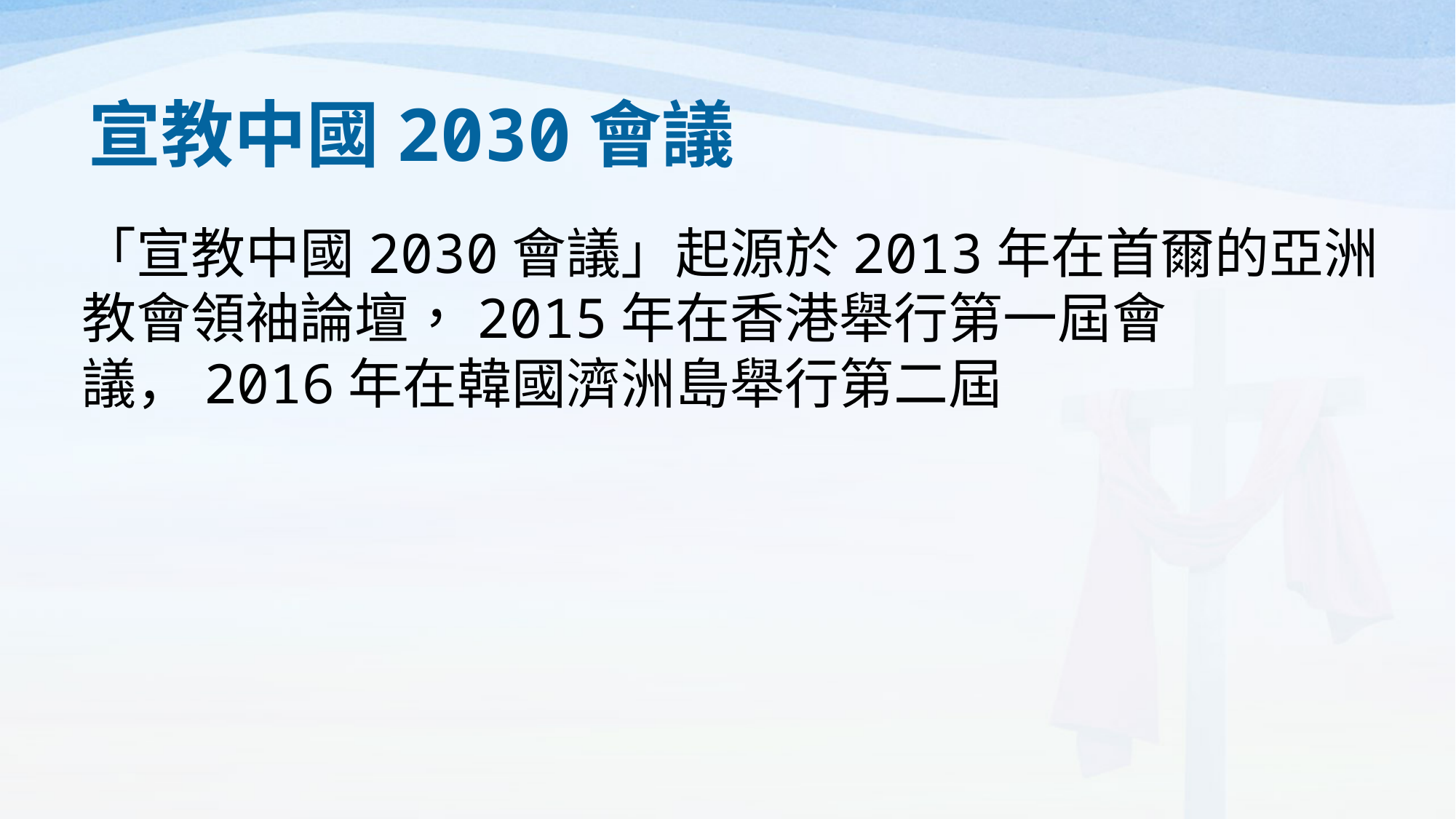

# 宣教中國2030會議
「宣教中國2030會議」起源於2013年在首爾的亞洲教會領袖論壇，2015年在香港舉行第一屆會議，2016年在韓國濟洲島舉行第二屆